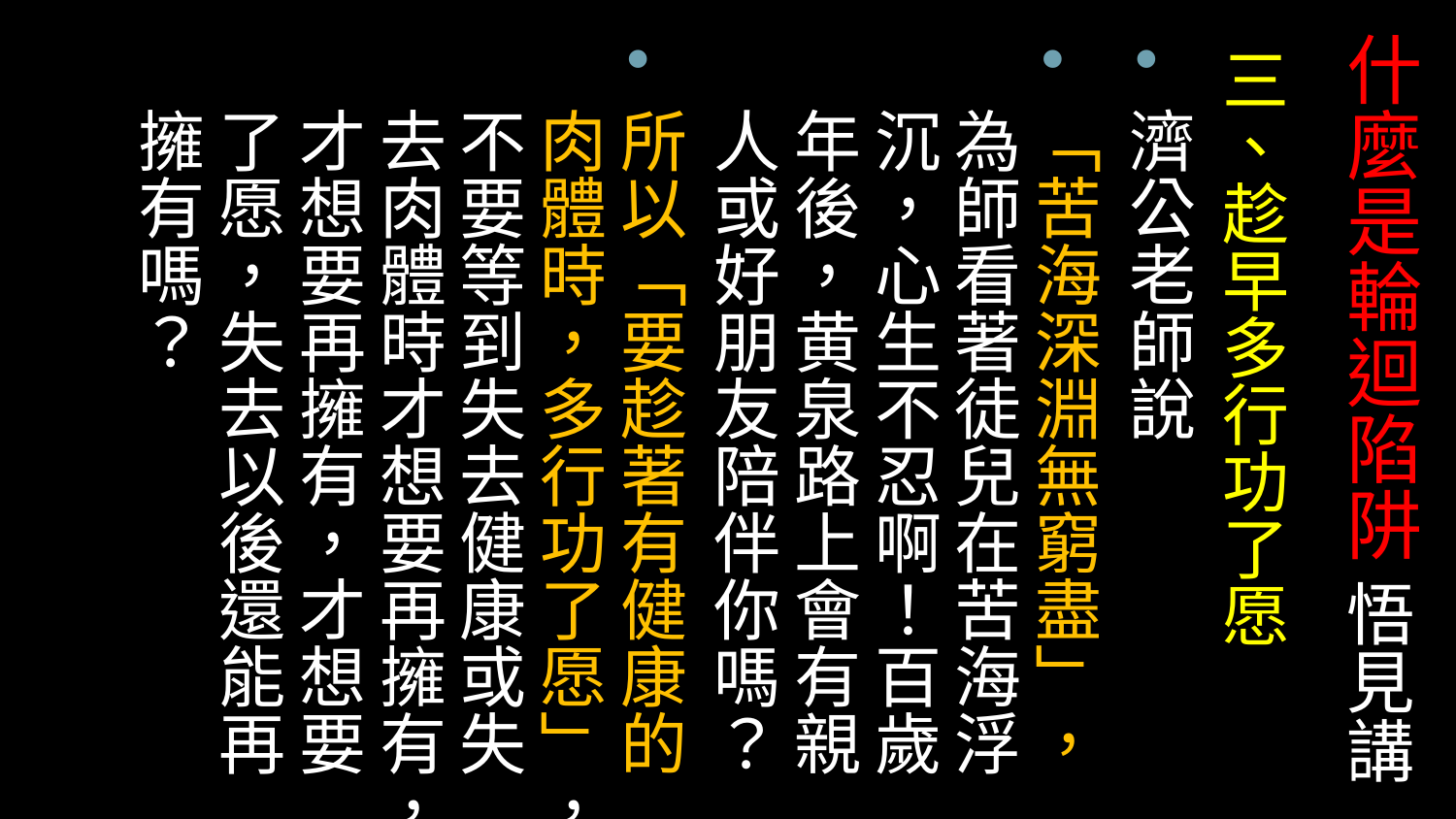

# 什麼是輪迴陷阱 悟見講
三、趁早多行功了愿
濟公老師說
「苦海深淵無窮盡」，為師看著徒兒在苦海浮沉，心生不忍啊！百歲年後，黄泉路上會有親人或好朋友陪伴你嗎？
所以「要趁著有健康的肉體時，多行功了愿」，不要等到失去健康或失去肉體時才想要再擁有，才想要再擁有，才想要了愿，失去以後還能再擁有嗎？